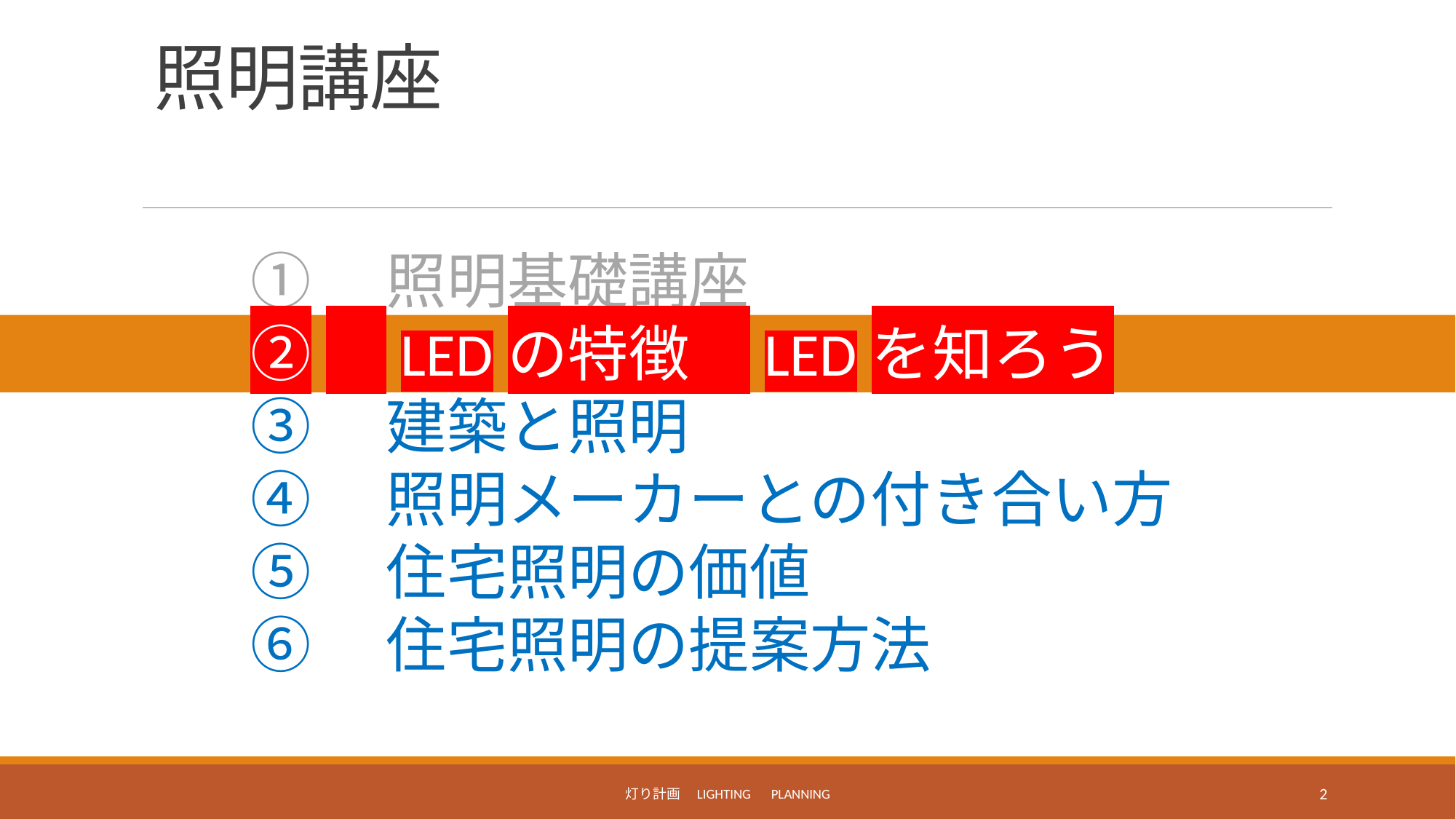

# 照明講座
①　照明基礎講座
②　LEDの特徴　LEDを知ろう
③　建築と照明
④　照明メーカーとの付き合い方
⑤　住宅照明の価値
⑥　住宅照明の提案方法

灯り計画　Lighting　Planning
2